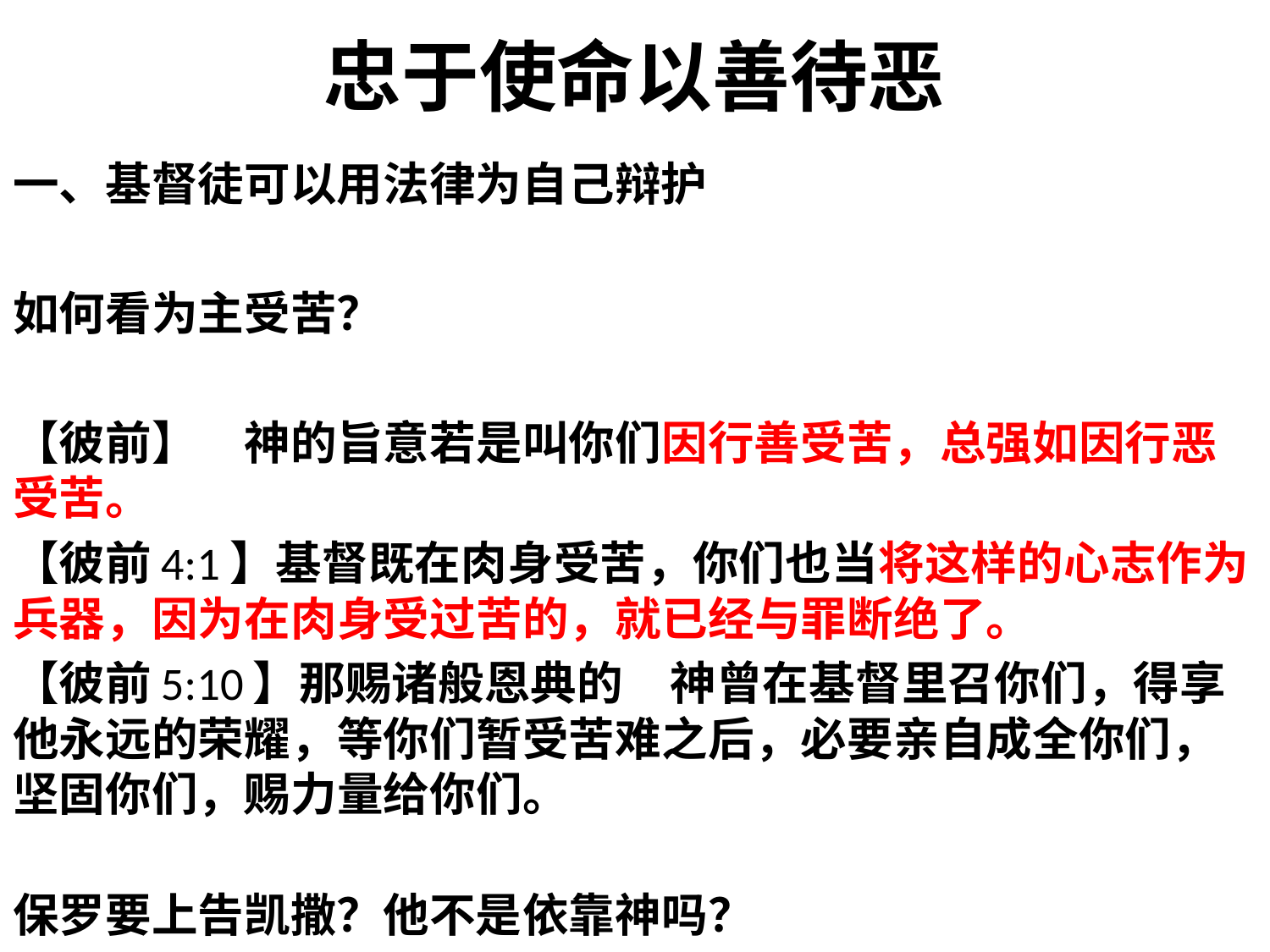

# 忠于使命以善待恶
一、基督徒可以用法律为自己辩护

如何看为主受苦？

【彼前】　神的旨意若是叫你们因行善受苦，总强如因行恶受苦。
【彼前4:1】基督既在肉身受苦，你们也当将这样的心志作为兵器，因为在肉身受过苦的，就已经与罪断绝了。
【彼前5:10】那赐诸般恩典的　神曾在基督里召你们，得享他永远的荣耀，等你们暂受苦难之后，必要亲自成全你们，坚固你们，赐力量给你们。
保罗要上告凯撒？他不是依靠神吗？